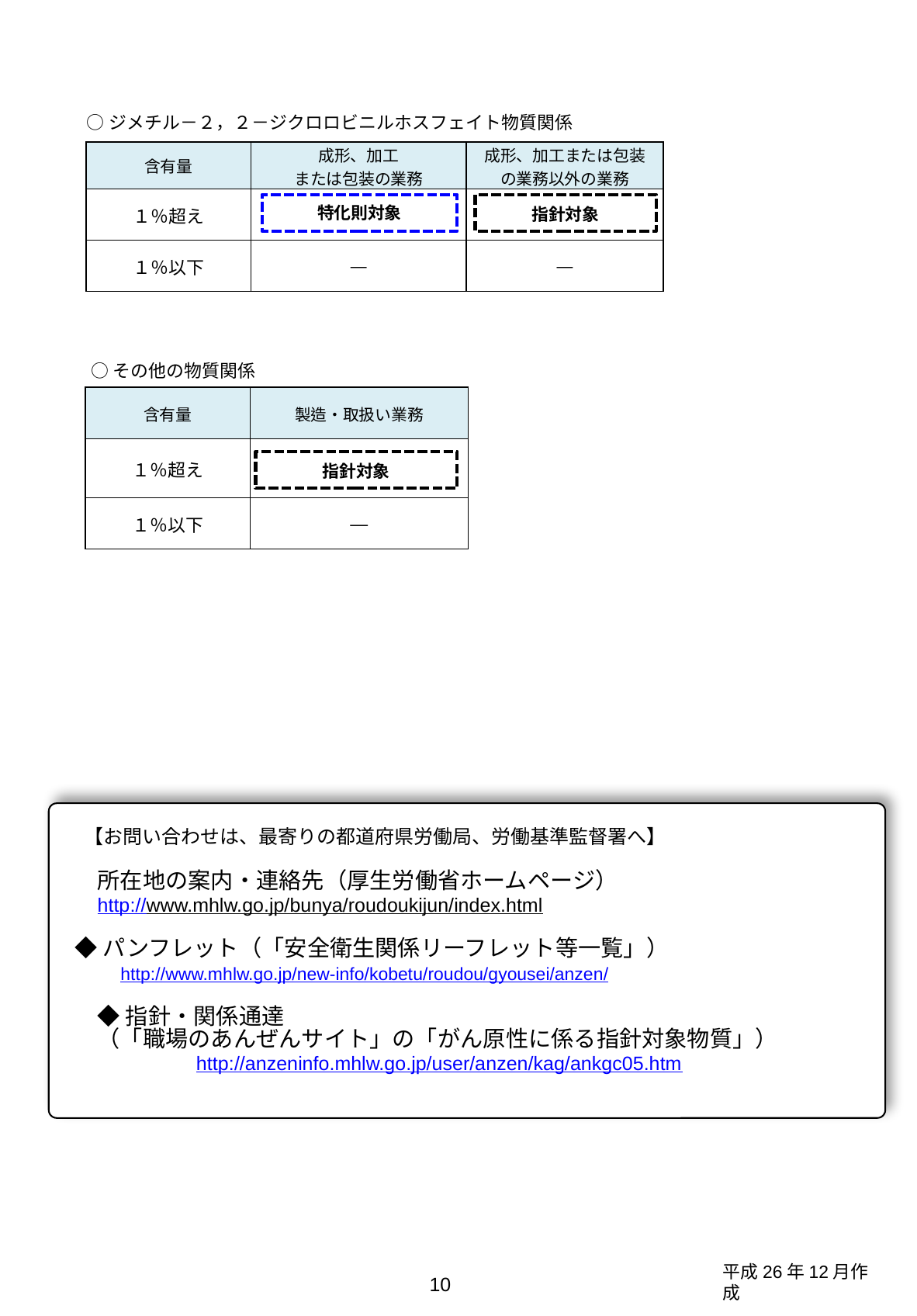

○ジメチル－２，２－ジクロロビニルホスフェイト物質関係
指針対象
特化則対象
| 含有量 | 成形、加工 または包装の業務 | 成形、加工または包装 の業務以外の業務 |
| --- | --- | --- |
| １％超え |  |  |
| １％以下 | ― | ― |
○その他の物質関係
指針対象
| 含有量 | 製造・取扱い業務 |
| --- | --- |
| １％超え |  |
| １％以下 | ― |
　【お問い合わせは、最寄りの都道府県労働局、労働基準監督署へ】

所在地の案内・連絡先（厚生労働省ホームページ）
http://www.mhlw.go.jp/bunya/roudoukijun/index.html

◆パンフレット（「安全衛生関係リーフレット等一覧」）
http://www.mhlw.go.jp/new-info/kobetu/roudou/gyousei/anzen/

◆指針・関係通達
（「職場のあんぜんサイト」の「がん原性に係る指針対象物質」）　　　　 　　　　http://anzeninfo.mhlw.go.jp/user/anzen/kag/ankgc05.htm

平成26年12月作成
10